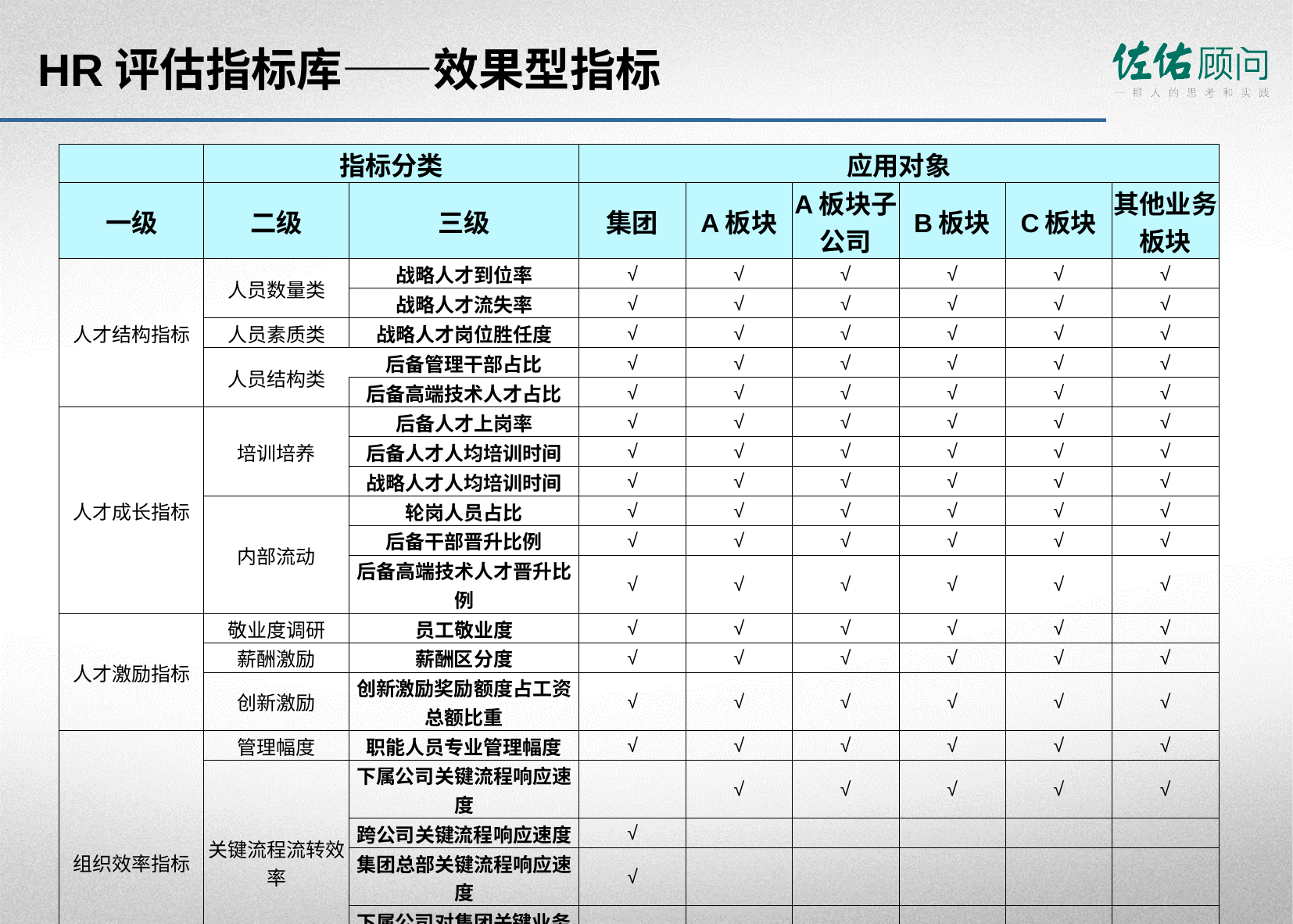

# HR评估指标库——效果型指标
|  | 指标分类 |  | 应用对象 |  |  |  |  |  |
| --- | --- | --- | --- | --- | --- | --- | --- | --- |
| 一级 | 二级 | 三级 | 集团 | A板块 | A板块子公司 | B板块 | C板块 | 其他业务板块 |
| 人才结构指标 | 人员数量类 | 战略人才到位率 | √ | √ | √ | √ | √ | √ |
|  |  | 战略人才流失率 | √ | √ | √ | √ | √ | √ |
|  | 人员素质类 | 战略人才岗位胜任度 | √ | √ | √ | √ | √ | √ |
|  | 人员结构类 | 后备管理干部占比 | √ | √ | √ | √ | √ | √ |
|  |  | 后备高端技术人才占比 | √ | √ | √ | √ | √ | √ |
| 人才成长指标 | 培训培养 | 后备人才上岗率 | √ | √ | √ | √ | √ | √ |
|  |  | 后备人才人均培训时间 | √ | √ | √ | √ | √ | √ |
|  |  | 战略人才人均培训时间 | √ | √ | √ | √ | √ | √ |
|  | 内部流动 | 轮岗人员占比 | √ | √ | √ | √ | √ | √ |
|  |  | 后备干部晋升比例 | √ | √ | √ | √ | √ | √ |
|  |  | 后备高端技术人才晋升比例 | √ | √ | √ | √ | √ | √ |
| 人才激励指标 | 敬业度调研 | 员工敬业度 | √ | √ | √ | √ | √ | √ |
|  | 薪酬激励 | 薪酬区分度 | √ | √ | √ | √ | √ | √ |
|  | 创新激励 | 创新激励奖励额度占工资总额比重 | √ | √ | √ | √ | √ | √ |
| 组织效率指标 | 管理幅度 | 职能人员专业管理幅度 | √ | √ | √ | √ | √ | √ |
|  | 关键流程流转效率 | 下属公司关键流程响应速度 |  | √ | √ | √ | √ | √ |
|  |  | 跨公司关键流程响应速度 | √ |  |  |  |  |  |
|  |  | 集团总部关键流程响应速度 | √ |  |  |  |  |  |
|  |  | 下属公司对集团关键业务流程响应速度 | √ |  |  |  |  |  |
|  | 组织运作 | 组织力评估 | √ |  |  |  |  |  |